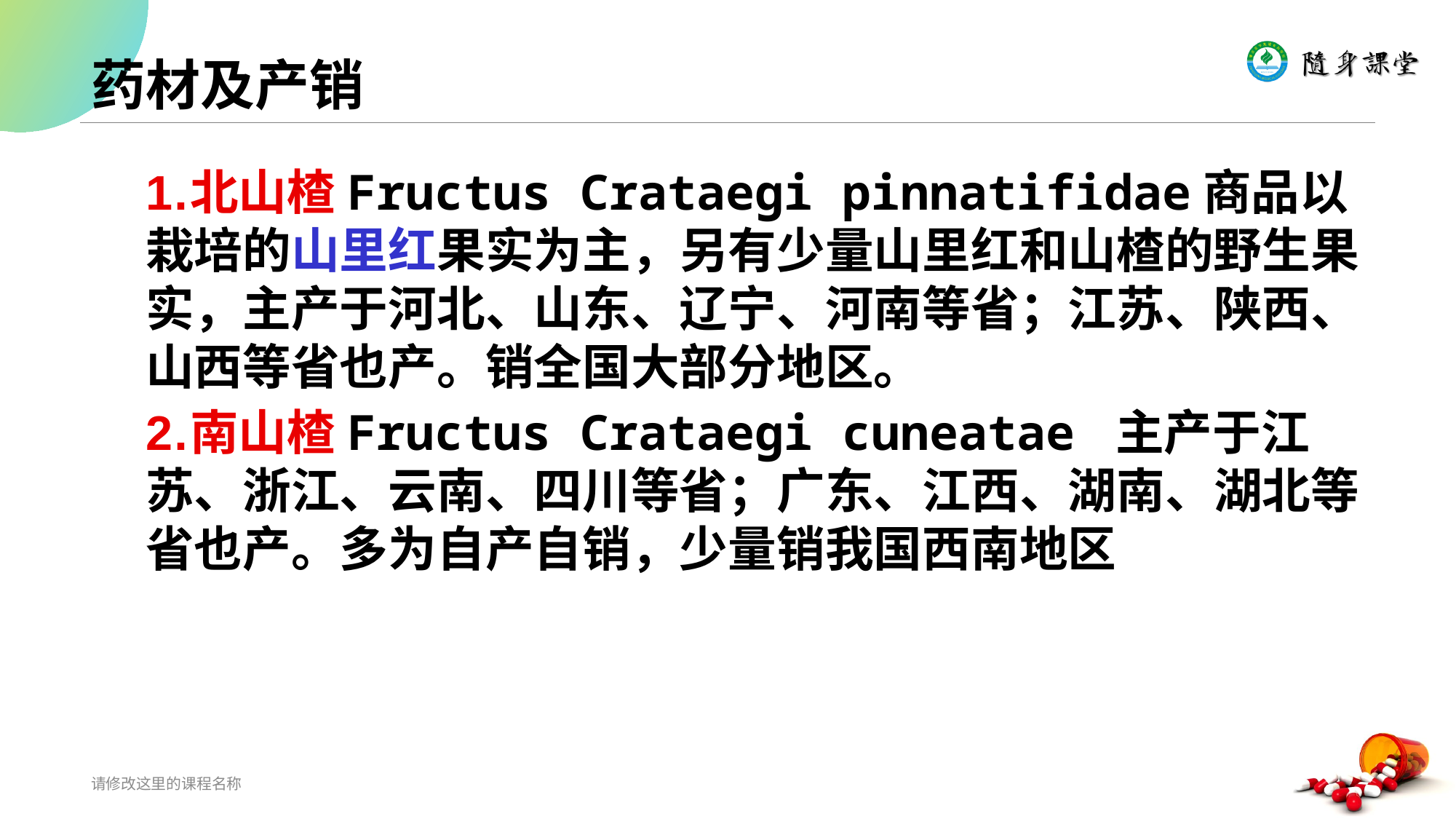

# 药材及产销
北山楂Fructus Crataegi pinnatifidae商品以栽培的山里红果实为主，另有少量山里红和山楂的野生果实，主产于河北、山东、辽宁、河南等省；江苏、陕西、山西等省也产。销全国大部分地区。
南山楂Fructus Crataegi cuneatae 主产于江苏、浙江、云南、四川等省；广东、江西、湖南、湖北等省也产。多为自产自销，少量销我国西南地区
请修改这里的课程名称
10